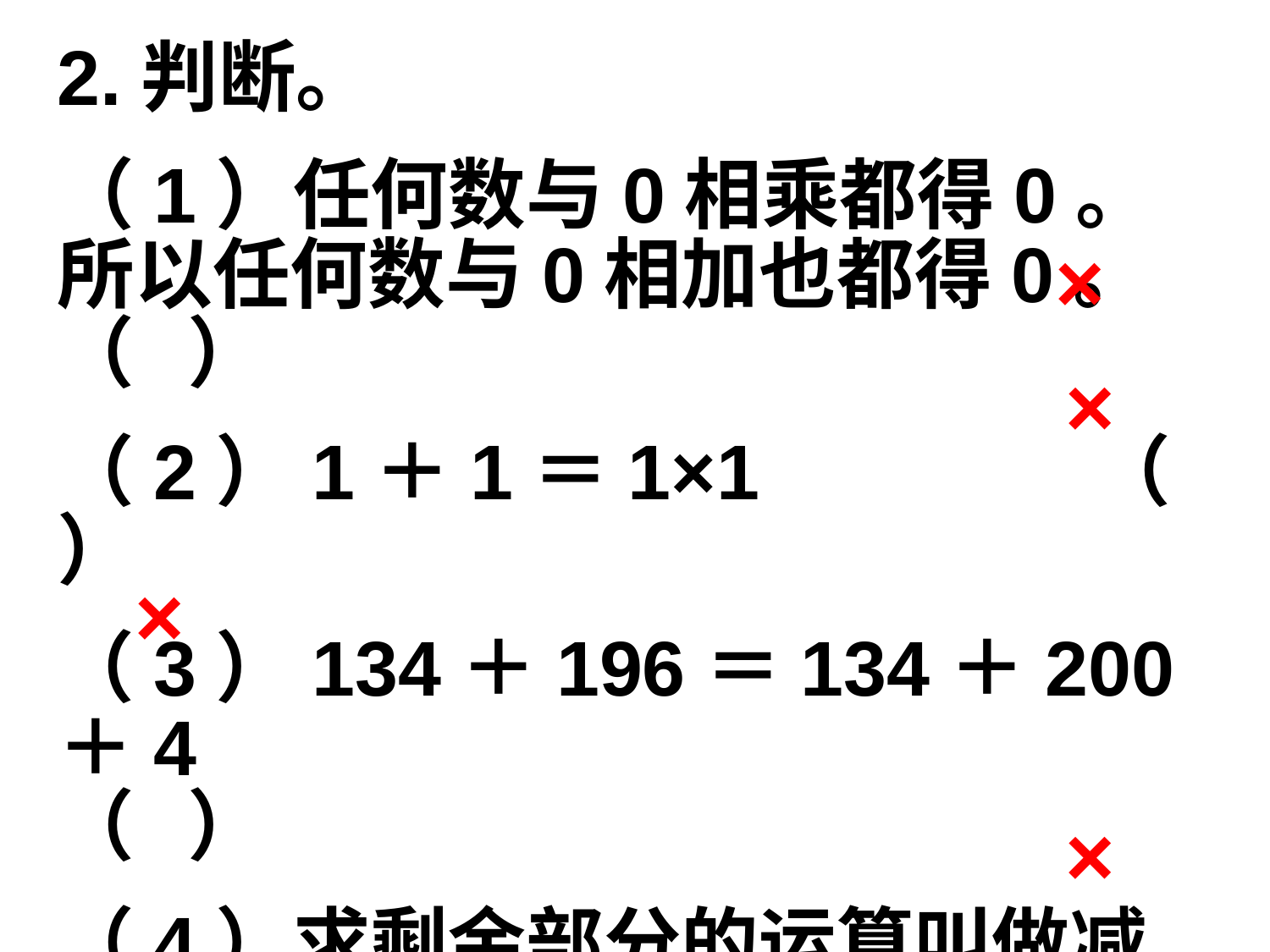

2.判断。
（1）任何数与0相乘都得0。所以任何数与0相加也都得0。  （   ）
（2）1＋1＝1×1           　（   ）
（3）134＋196＝134＋200＋4  　　　　　　　　　　　   （   ）
（4）求剩余部分的运算叫做减法。
                                           （   ）
×
×
×
×